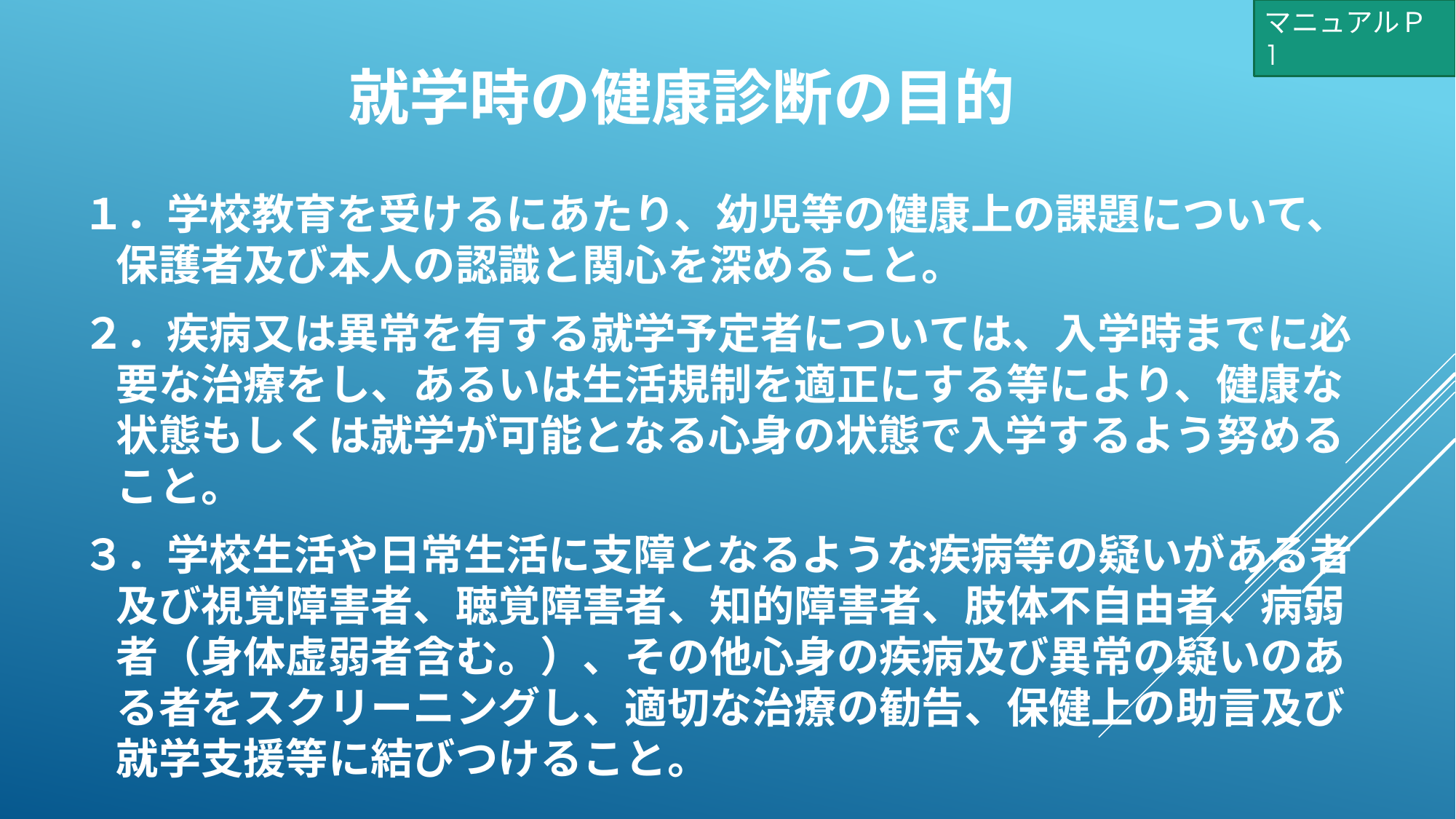

マニュアルＰ1
# 就学時の健康診断の目的
１．学校教育を受けるにあたり、幼児等の健康上の課題について、保護者及び本人の認識と関心を深めること。
２．疾病又は異常を有する就学予定者については、入学時までに必要な治療をし、あるいは生活規制を適正にする等により、健康な状態もしくは就学が可能となる心身の状態で入学するよう努めること。
３．学校生活や日常生活に支障となるような疾病等の疑いがある者及び視覚障害者、聴覚障害者、知的障害者、肢体不自由者、病弱者（身体虚弱者含む。）、その他心身の疾病及び異常の疑いのある者をスクリーニングし、適切な治療の勧告、保健上の助言及び就学支援等に結びつけること。